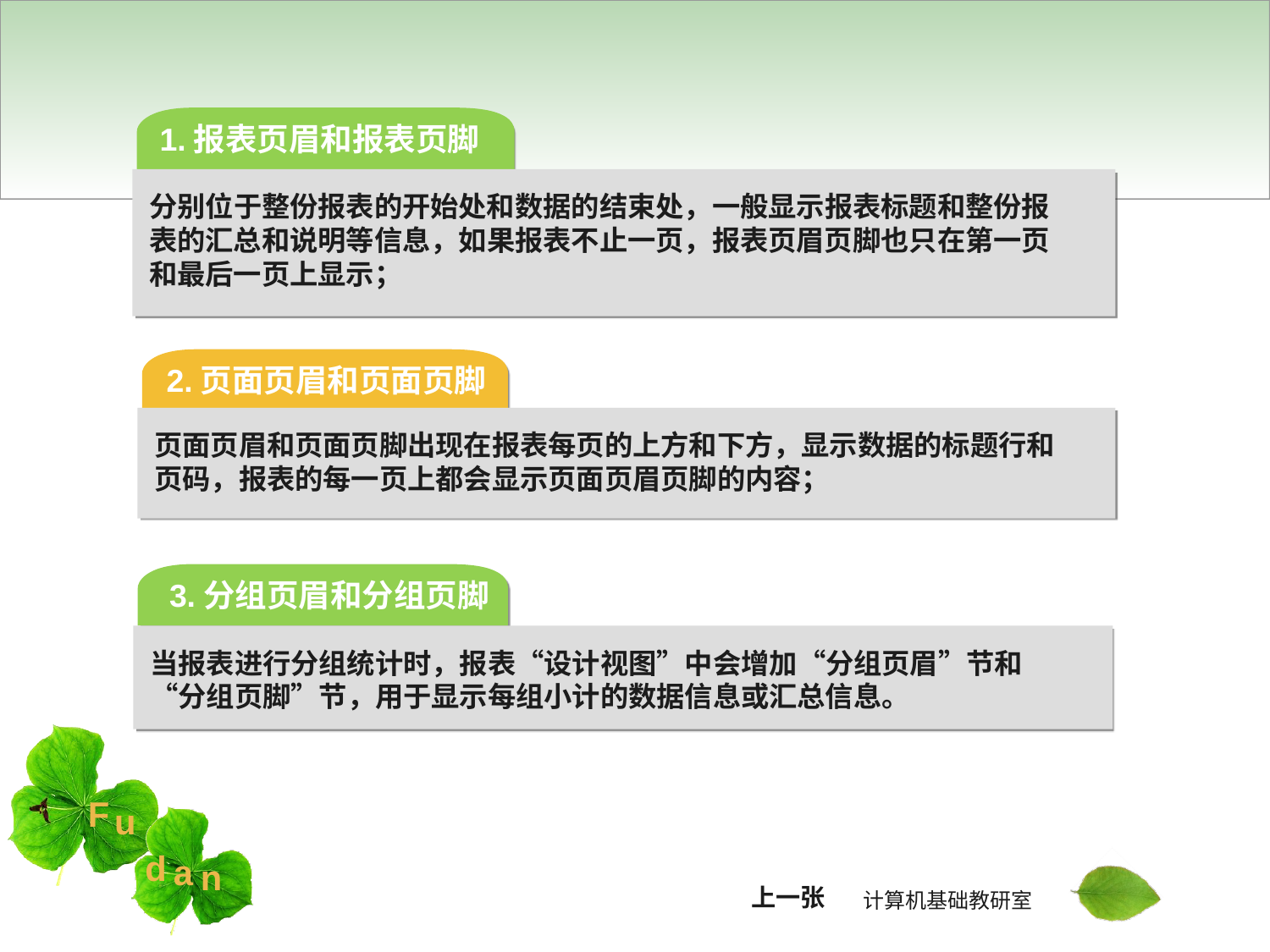

1.报表页眉和报表页脚

分别位于整份报表的开始处和数据的结束处，一般显示报表标题和整份报表的汇总和说明等信息，如果报表不止一页，报表页眉页脚也只在第一页和最后一页上显示；

2.页面页眉和页面页脚

页面页眉和页面页脚出现在报表每页的上方和下方，显示数据的标题行和页码，报表的每一页上都会显示页面页眉页脚的内容；

3.分组页眉和分组页脚

当报表进行分组统计时，报表“设计视图”中会增加“分组页眉”节和“分组页脚”节，用于显示每组小计的数据信息或汇总信息。
上一张